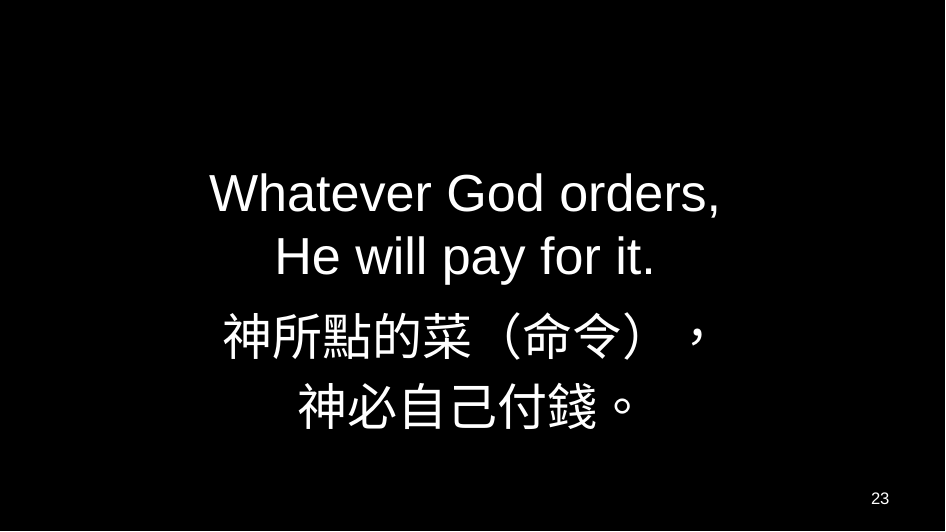

# Whatever God orders, He will pay for it.
神所點的菜（命令），
神必自己付錢。

23